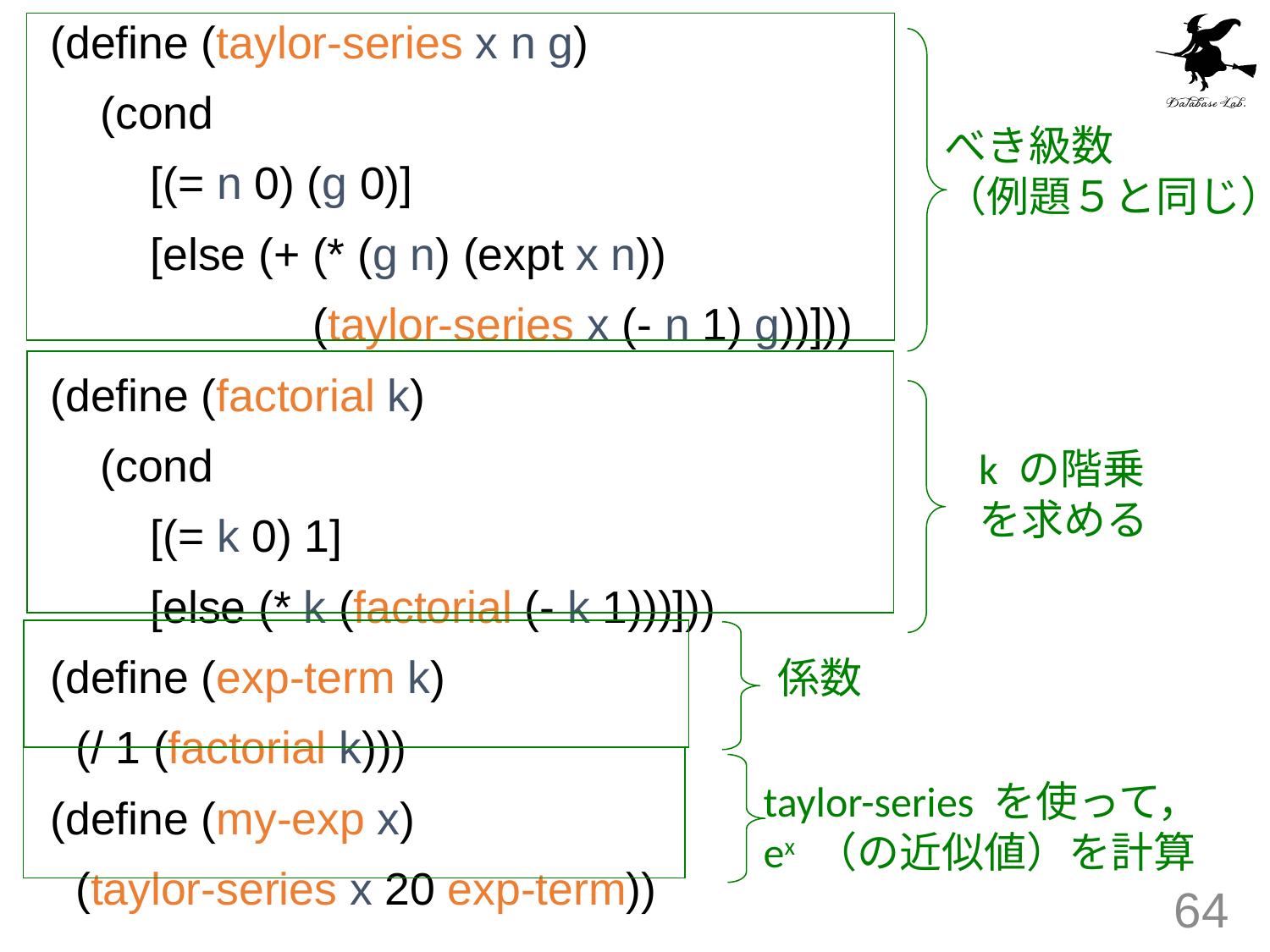

(define (taylor-series x n g)
    (cond
        [(= n 0) (g 0)]
        [else (+ (* (g n) (expt x n))
                     (taylor-series x (- n 1) g))]))
(define (factorial k)
    (cond
        [(= k 0) 1]
        [else (* k (factorial (- k 1)))]))
(define (exp-term k)
  (/ 1 (factorial k)))
(define (my-exp x)
  (taylor-series x 20 exp-term))

べき級数
（例題５と同じ）

k の階乗
を求める

係数

taylor-series を使って，
ex （の近似値）を計算
64